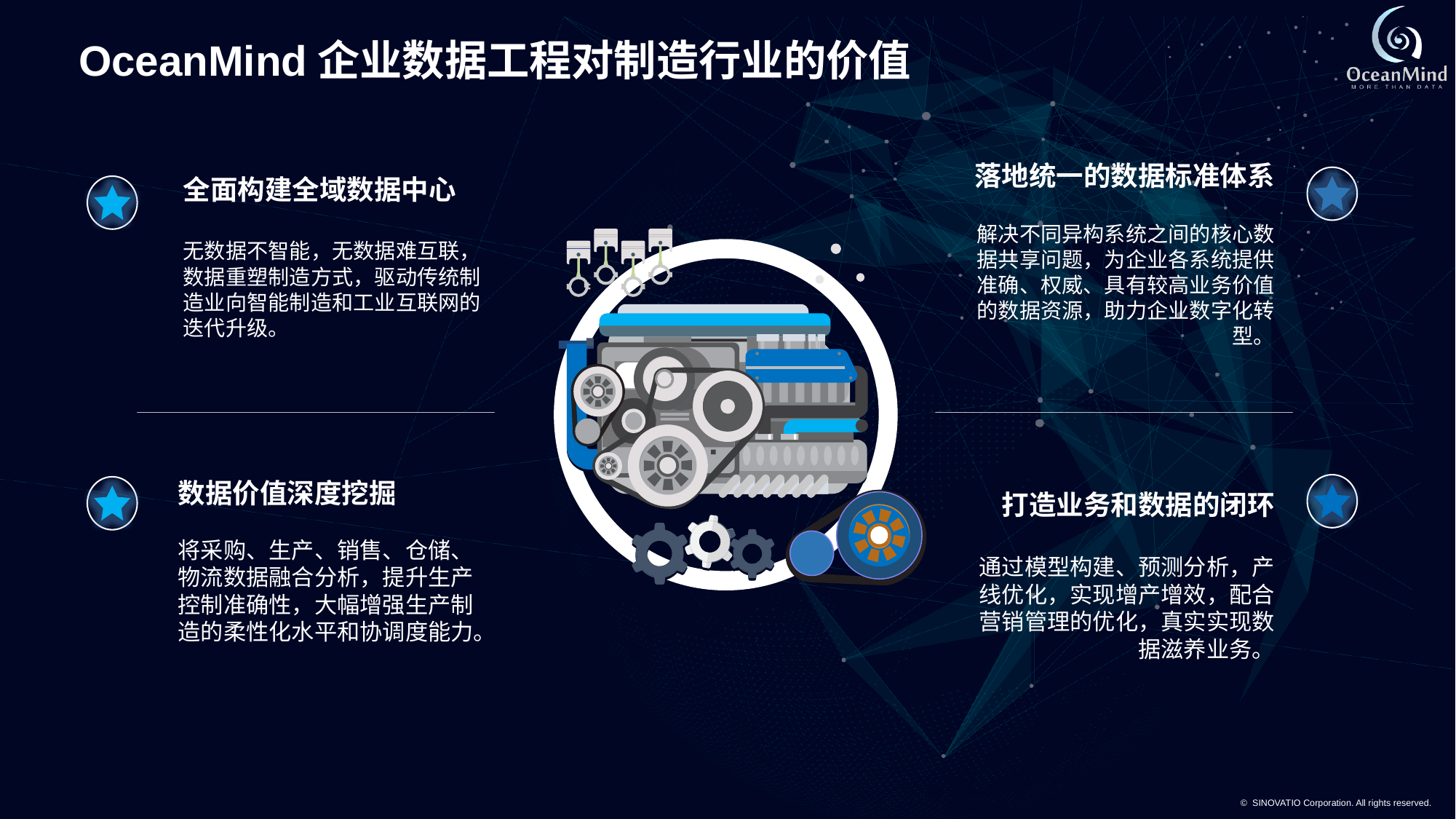

OceanMind企业数据工程对制造行业的价值
全面构建全域数据中心

无数据不智能，无数据难互联，数据重塑制造方式，驱动传统制造业向智能制造和工业互联网的迭代升级。
落地统一的数据标准体系

解决不同异构系统之间的核心数据共享问题，为企业各系统提供准确、权威、具有较高业务价值的数据资源，助力企业数字化转型。

数据价值深度挖掘

将采购、生产、销售、仓储、物流数据融合分析，提升生产控制准确性，大幅增强生产制造的柔性化水平和协调度能力。

打造业务和数据的闭环

通过模型构建、预测分析，产线优化，实现增产增效，配合营销管理的优化，真实实现数据滋养业务。